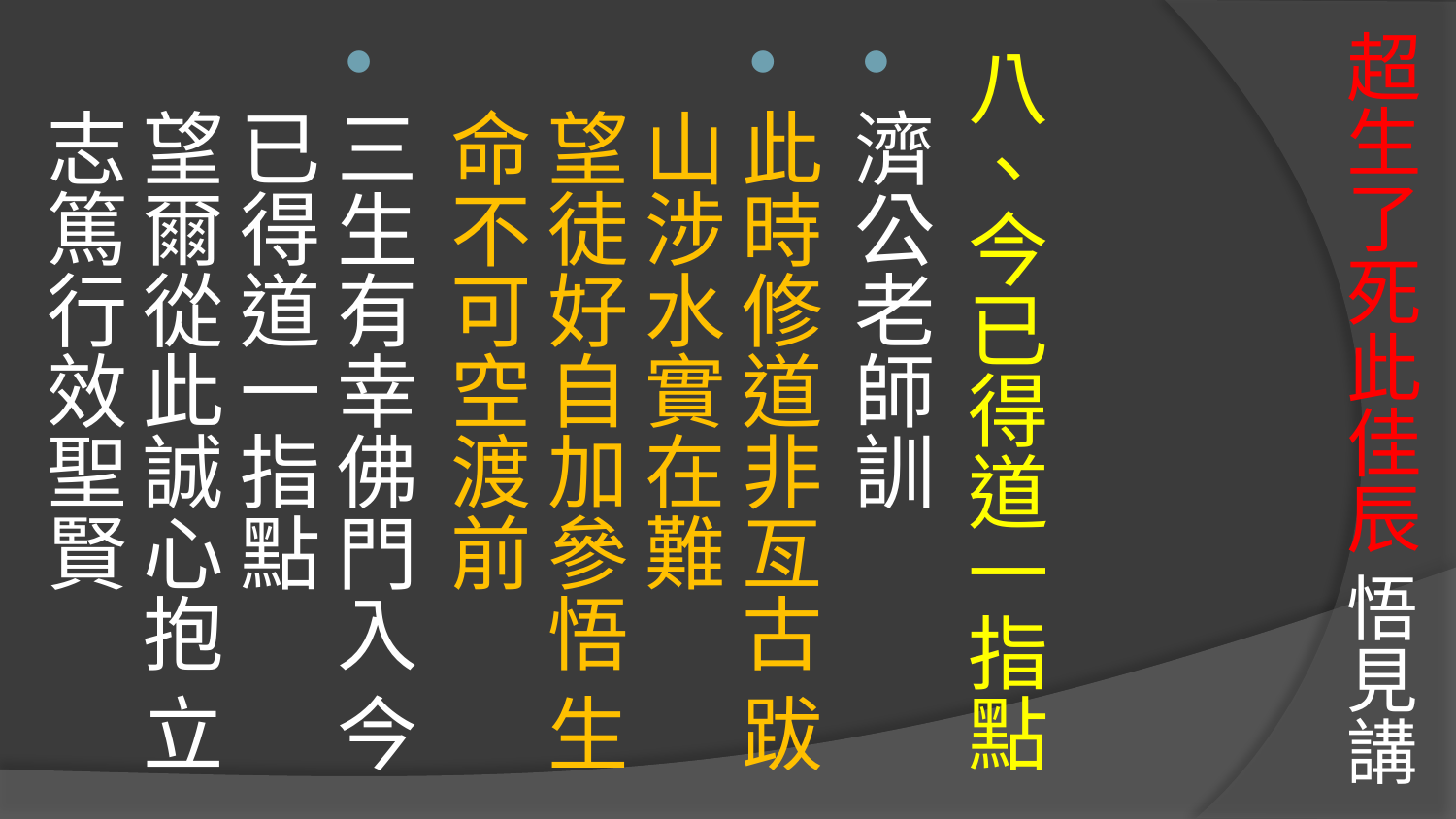

# 超生了死此佳辰 悟見講
八、今已得道一指點
濟公老師訓
此時修道非亙古 跋山涉水實在難
望徒好自加參悟 生命不可空渡前
三生有幸佛門入 今已得道一指點
望爾從此誠心抱 立志篤行效聖賢